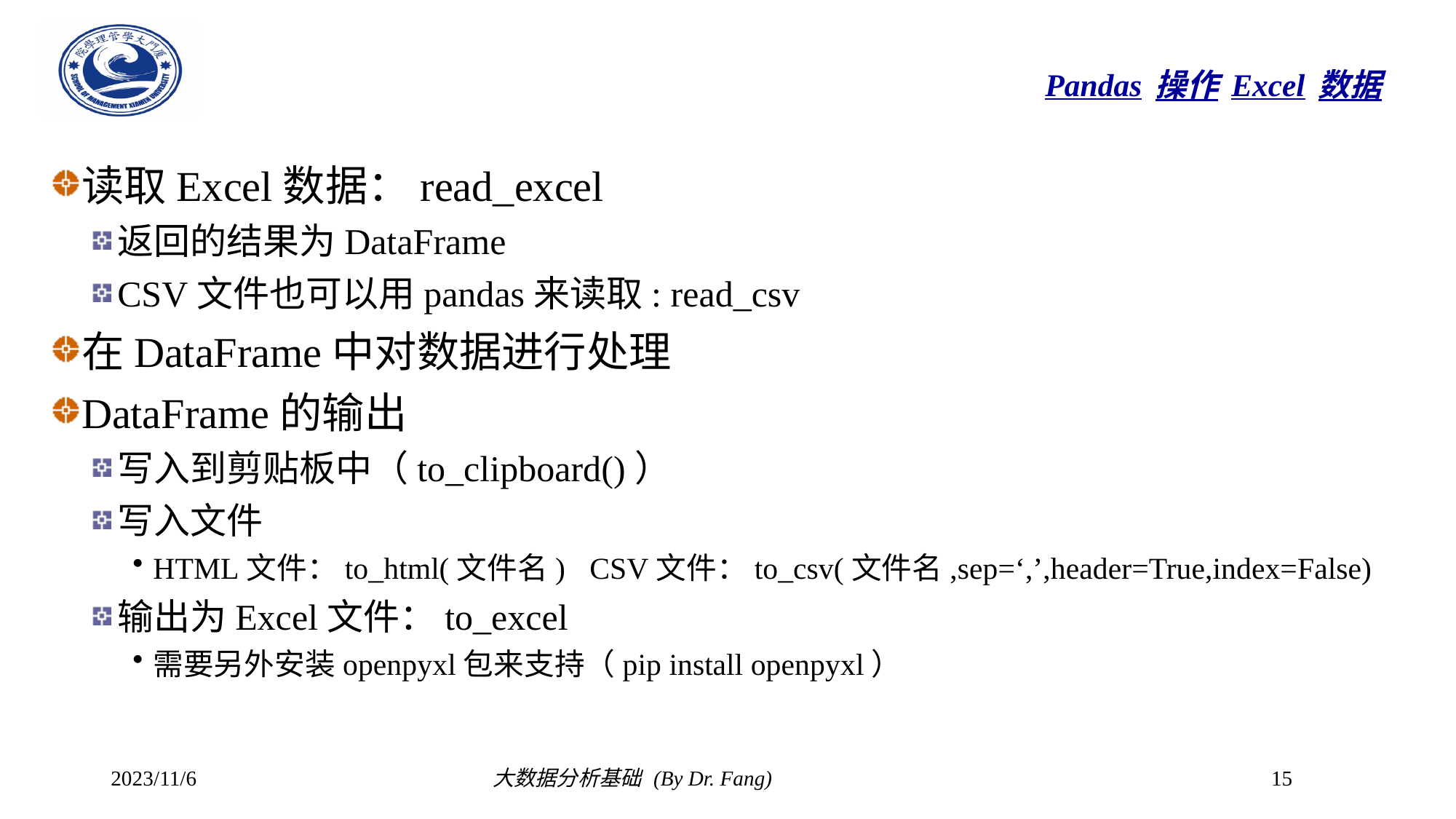

# Pandas操作Excel数据
读取Excel数据：read_excel
返回的结果为DataFrame
CSV文件也可以用pandas来读取: read_csv
在DataFrame中对数据进行处理
DataFrame的输出
写入到剪贴板中（to_clipboard()）
写入文件
HTML文件：to_html(文件名)	CSV文件：to_csv(文件名,sep=‘,’,header=True,index=False)
输出为Excel文件：to_excel
需要另外安装openpyxl包来支持（pip install openpyxl）
2023/11/6
大数据分析基础 (By Dr. Fang)
15